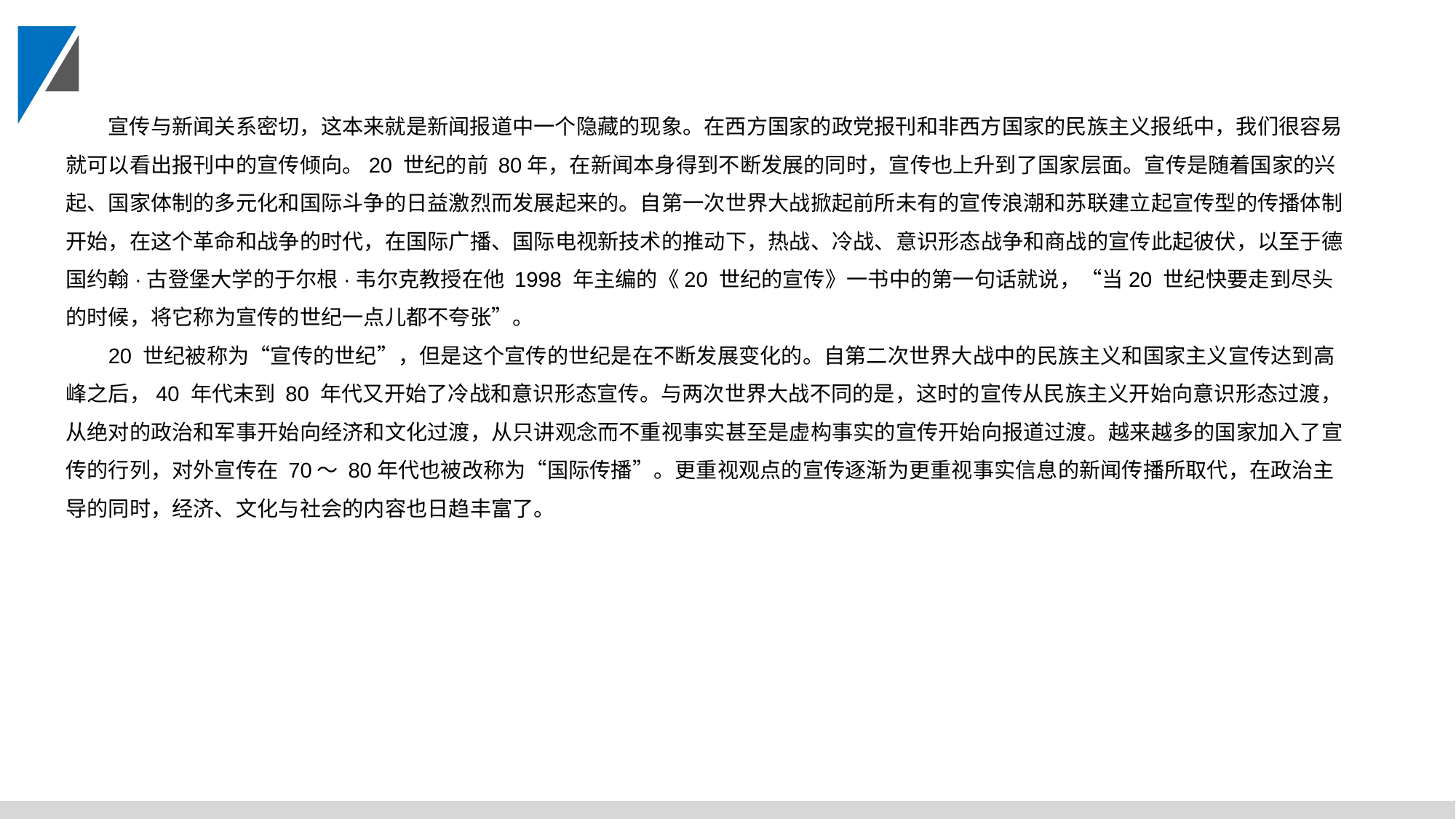

宣传与新闻关系密切，这本来就是新闻报道中一个隐藏的现象。在西方国家的政党报刊和非西方国家的民族主义报纸中，我们很容易就可以看出报刊中的宣传倾向。20 世纪的前 80年，在新闻本身得到不断发展的同时，宣传也上升到了国家层面。宣传是随着国家的兴起、国家体制的多元化和国际斗争的日益激烈而发展起来的。自第一次世界大战掀起前所未有的宣传浪潮和苏联建立起宣传型的传播体制开始，在这个革命和战争的时代，在国际广播、国际电视新技术的推动下，热战、冷战、意识形态战争和商战的宣传此起彼伏，以至于德国约翰·古登堡大学的于尔根·韦尔克教授在他 1998 年主编的《20 世纪的宣传》一书中的第一句话就说，“当20 世纪快要走到尽头的时候，将它称为宣传的世纪一点儿都不夸张”。
20 世纪被称为“宣传的世纪”，但是这个宣传的世纪是在不断发展变化的。自第二次世界大战中的民族主义和国家主义宣传达到高峰之后，40 年代末到 80 年代又开始了冷战和意识形态宣传。与两次世界大战不同的是，这时的宣传从民族主义开始向意识形态过渡，从绝对的政治和军事开始向经济和文化过渡，从只讲观念而不重视事实甚至是虚构事实的宣传开始向报道过渡。越来越多的国家加入了宣传的行列，对外宣传在 70～ 80年代也被改称为“国际传播”。更重视观点的宣传逐渐为更重视事实信息的新闻传播所取代，在政治主导的同时，经济、文化与社会的内容也日趋丰富了。